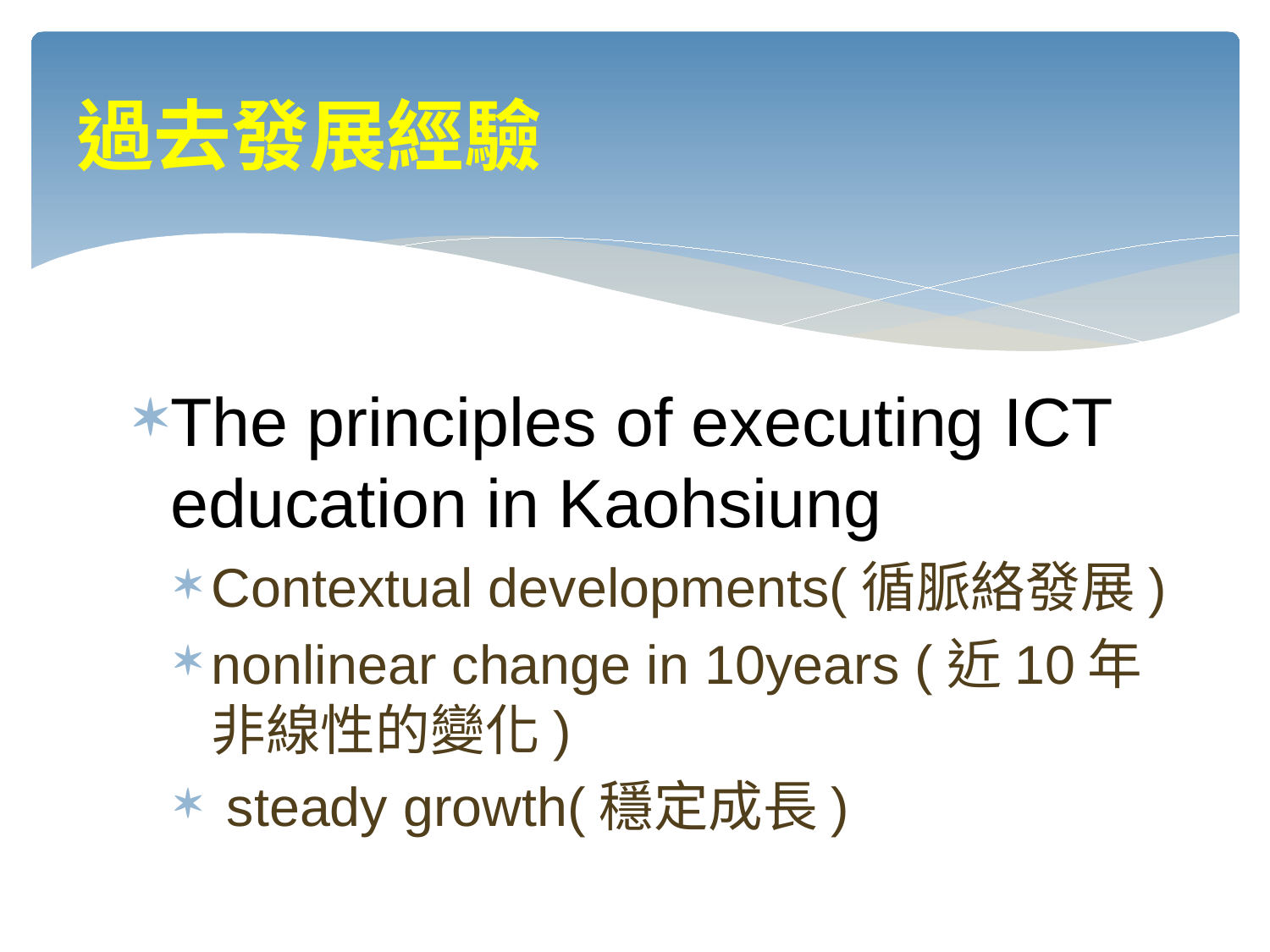

# 過去發展經驗
The principles of executing ICT education in Kaohsiung
Contextual developments(循脈絡發展)
nonlinear change in 10years (近10年非線性的變化)
 steady growth(穩定成長)